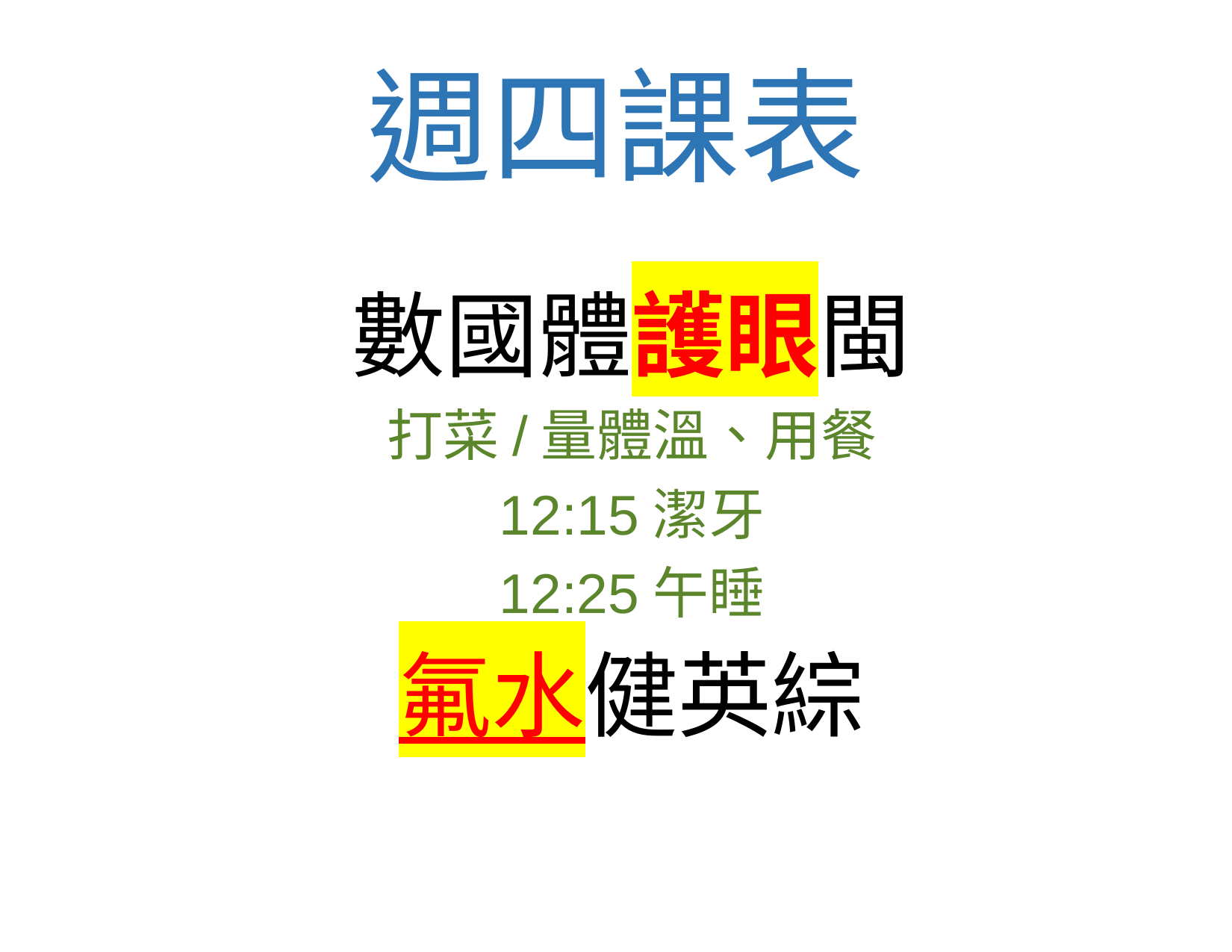

# 週四課表
數國體護眼閩
打菜/量體溫、用餐
12:15潔牙
12:25午睡
氟水健英綜